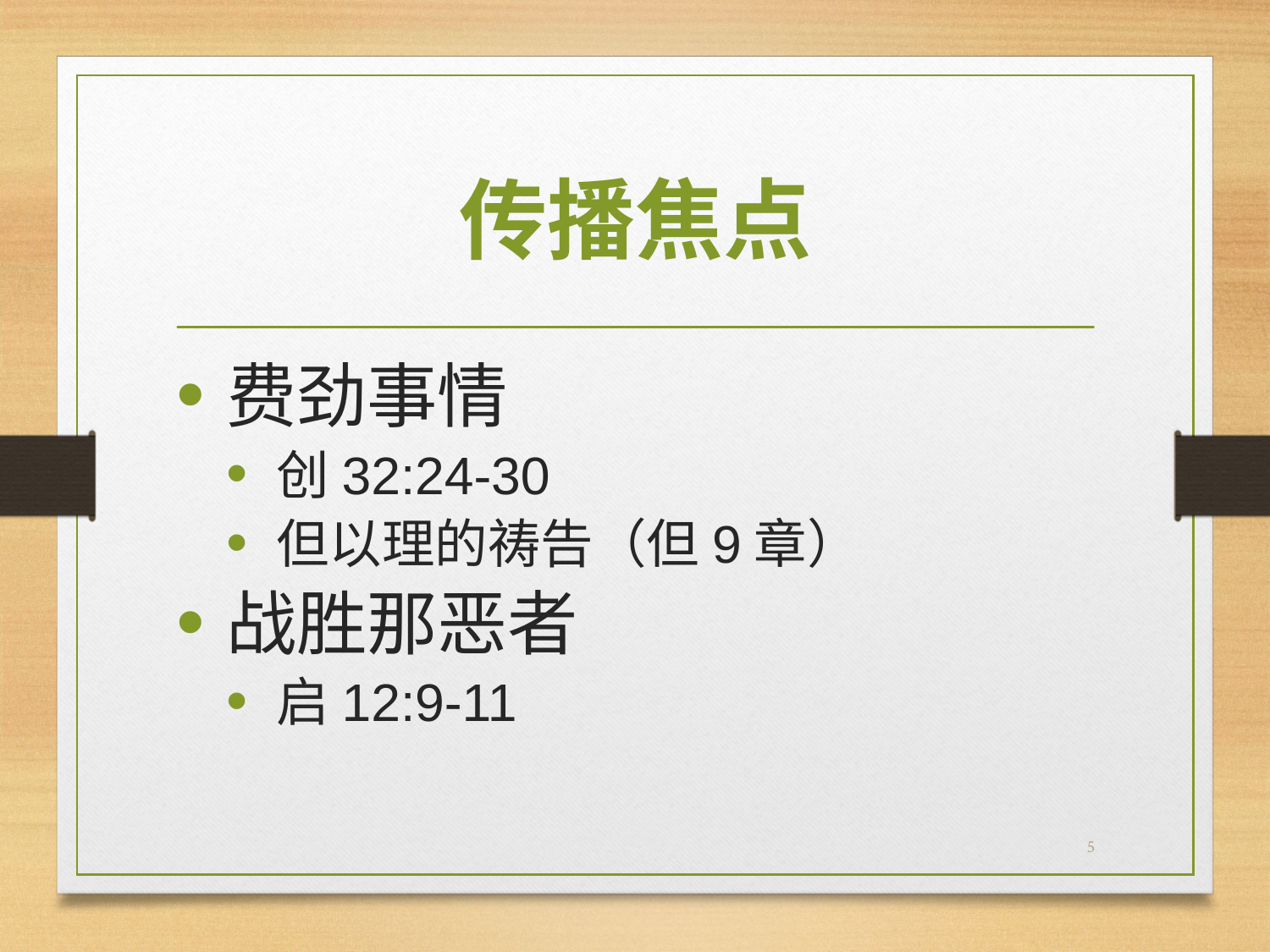

# 传播焦点
费劲事情
创32:24-30
但以理的祷告（但9章）
战胜那恶者
启12:9-11
5